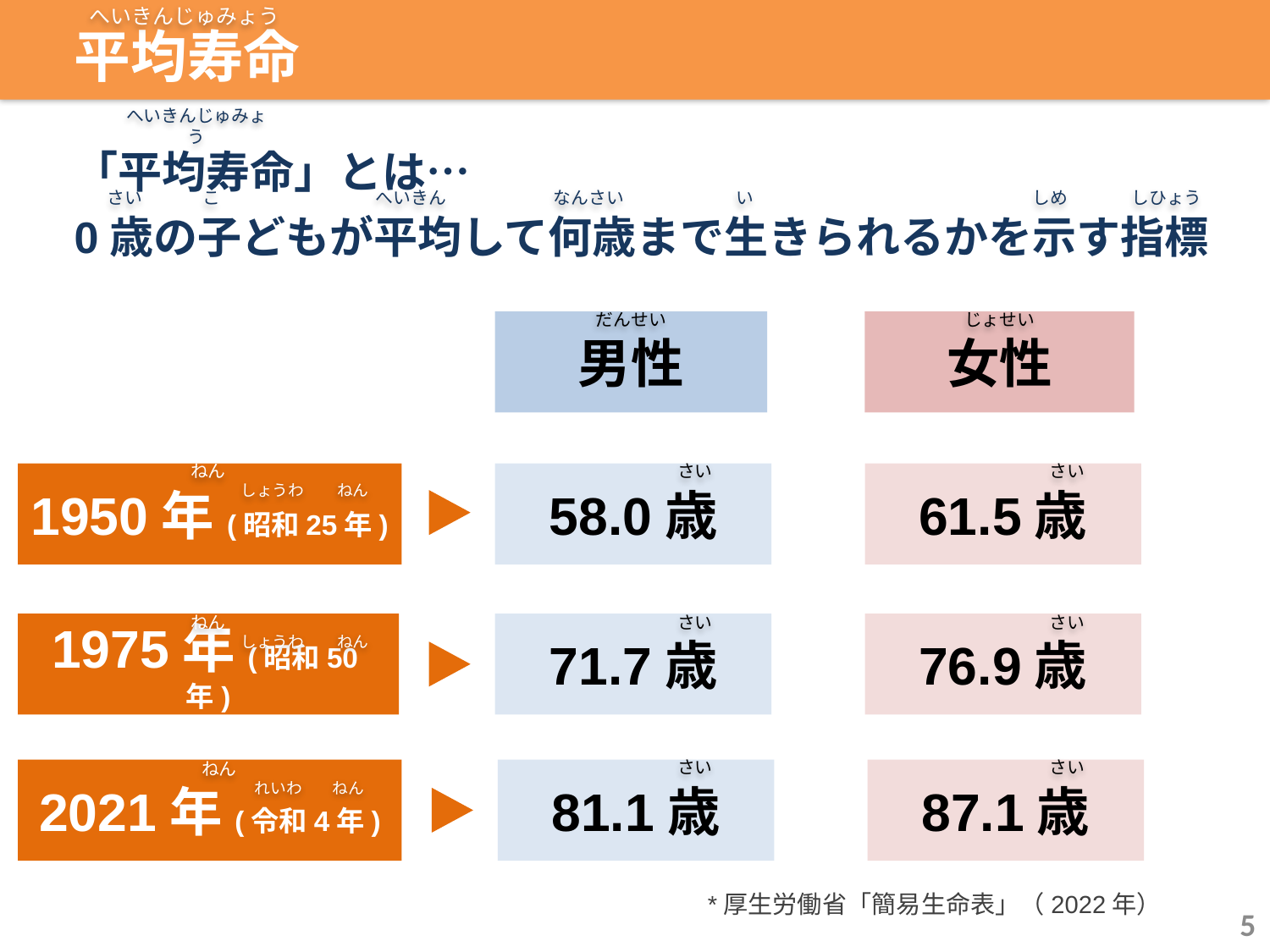

へいきんじゅみょう
平均寿命
へいきんじゅみょう

「平均寿命」とは…
0歳の子どもが平均して何歳まで生きられるかを示す指標
さい
こ
へいきん
なんさい
い
しめ
しひょう
だんせい
じょせい
男性
女性
さい
さい
ねん
1950年(昭和25年)
58.0歳
61.5歳
しょうわ
ねん

ねん
さい
さい
1975年(昭和50年)
71.7歳
76.9歳
しょうわ
ねん

さい
さい
ねん
2021年(令和4年)
81.1歳
87.1歳
れいわ
ねん

*厚生労働省「簡易生命表」（2022年）
5